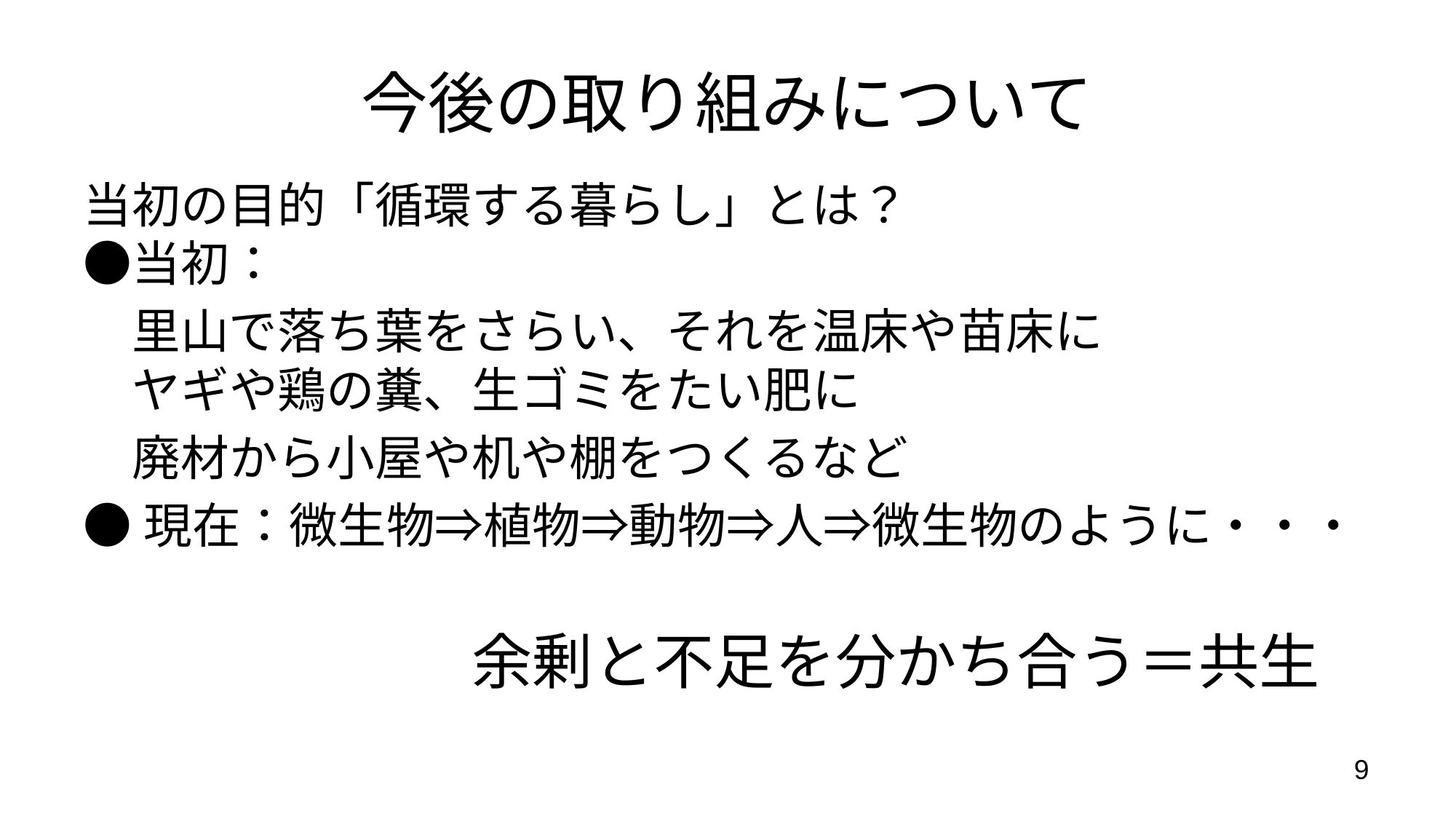

# 今後の取り組みについて
当初の目的「循環する暮らし」とは？
●当初：
　里山で落ち葉をさらい、それを温床や苗床に
　ヤギや鶏の糞、生ゴミをたい肥に
　廃材から小屋や机や棚をつくるなど
●現在：微生物⇒植物⇒動物⇒人⇒微生物のように・・・
　
　　　　　　　　余剰と不足を分かち合う＝共生
9